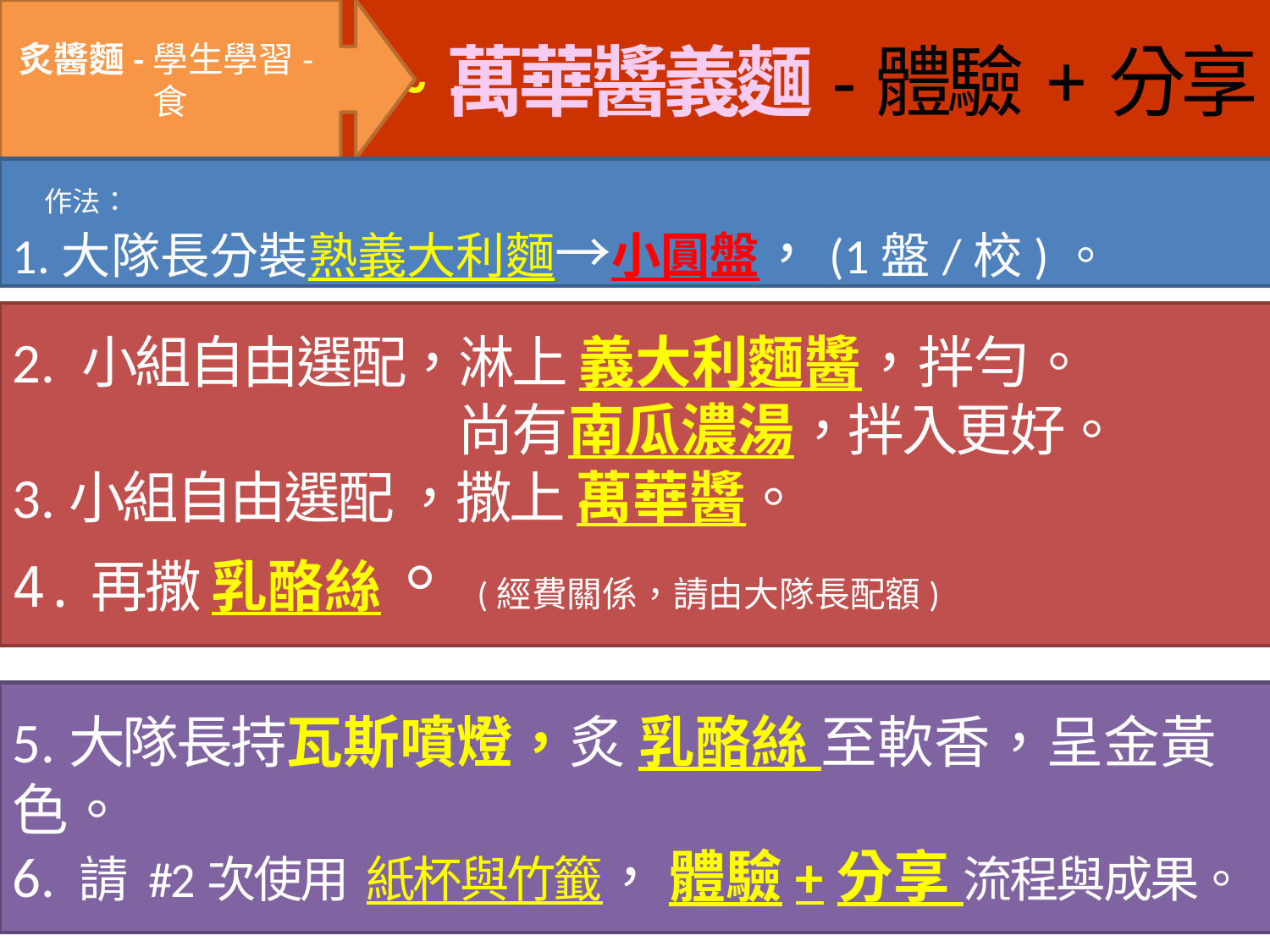

炙醬麵-學生學習-食
炙~萬華醬義麵-體驗+分享
    作法：
1.大隊長分裝熟義大利麵→小圓盤，(1盤/校)。
2. 小組自由選配，淋上 義大利麵醬，拌勻。
                                  尚有南瓜濃湯，拌入更好。
3.小組自由選配 ，撒上 萬華醬。
4.再撒 乳酪絲。(經費關係，請由大隊長配額)
5.大隊長持瓦斯噴燈，炙 乳酪絲 至軟香，呈金黃色。
6. 請 #2次使用  紙杯與竹籤， 體驗+分享 流程與成果。